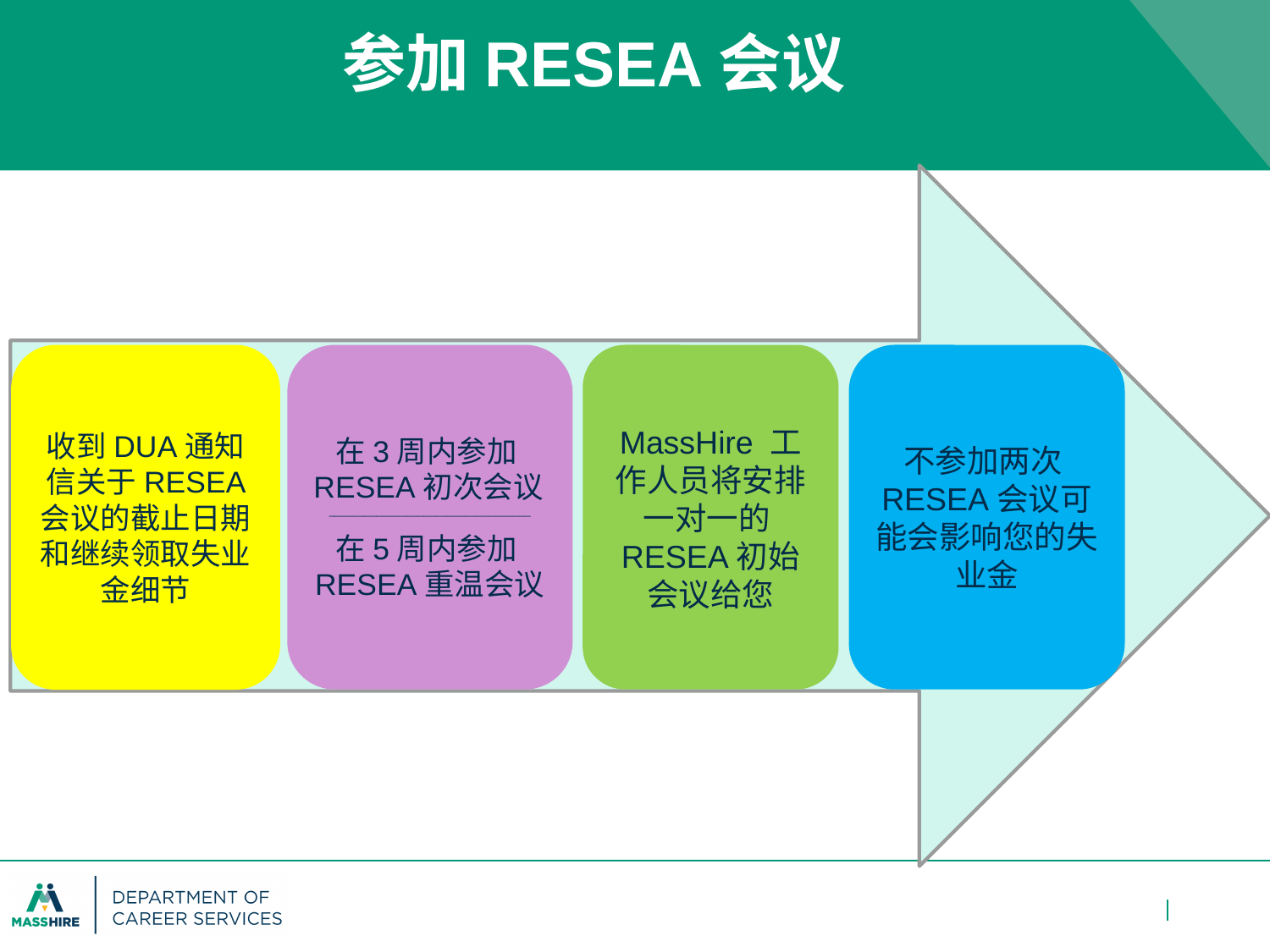

# 参加RESEA会议

收到DUA通知信关于RESEA 会议的截止日期和继续领取失业金细节
在3周内参加RESEA初次会议__________________________________

在5周内参加RESEA重温会议
MassHire 工作人员将安排一对一的RESEA初始会议给您
不参加两次RESEA会议可能会影响您的失业金